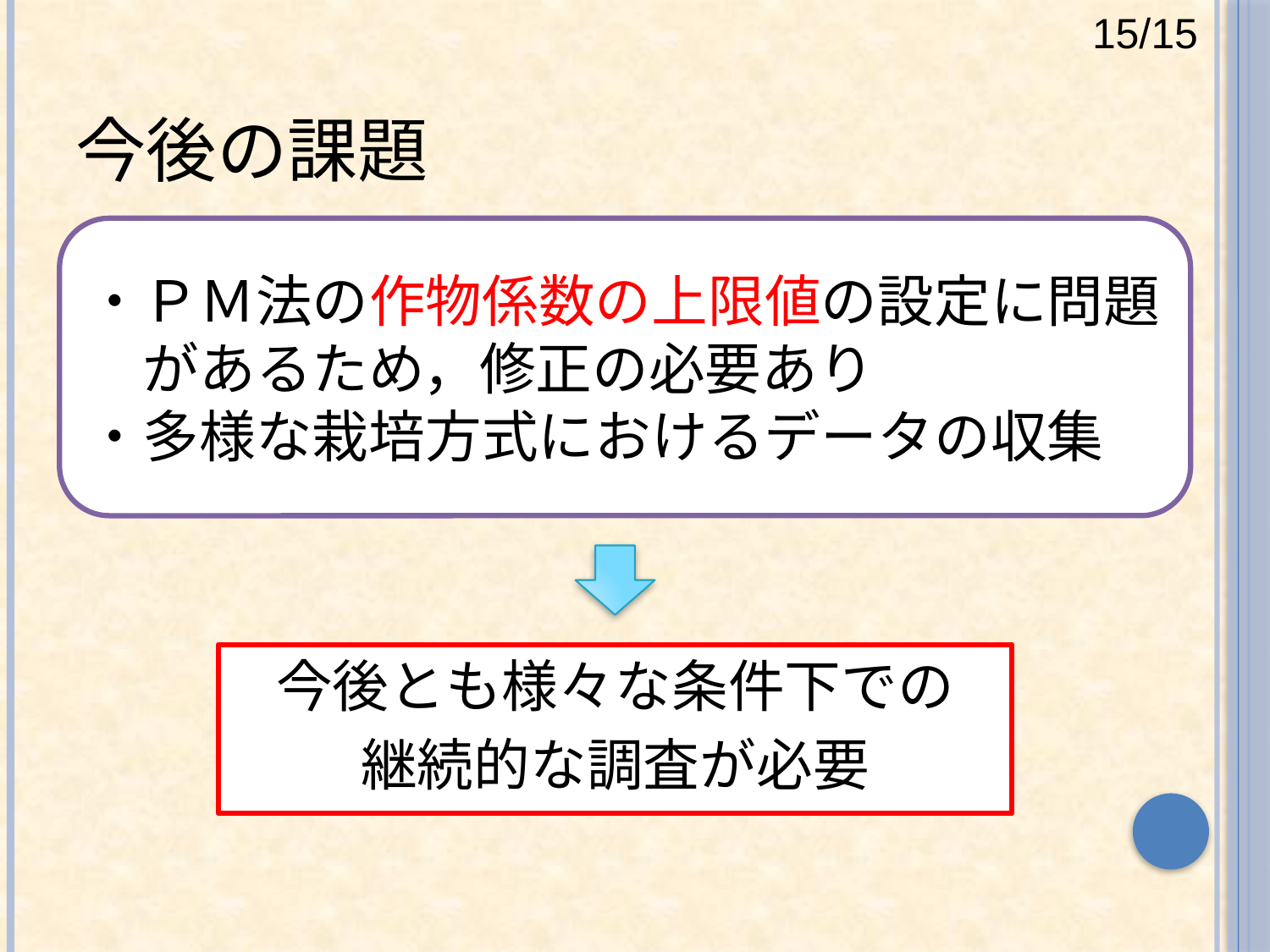

15/15
# 今後の課題
・ＰＭ法の作物係数の上限値の設定に問題
　があるため，修正の必要あり
・多様な栽培方式におけるデータの収集

今後とも様々な条件下での
継続的な調査が必要